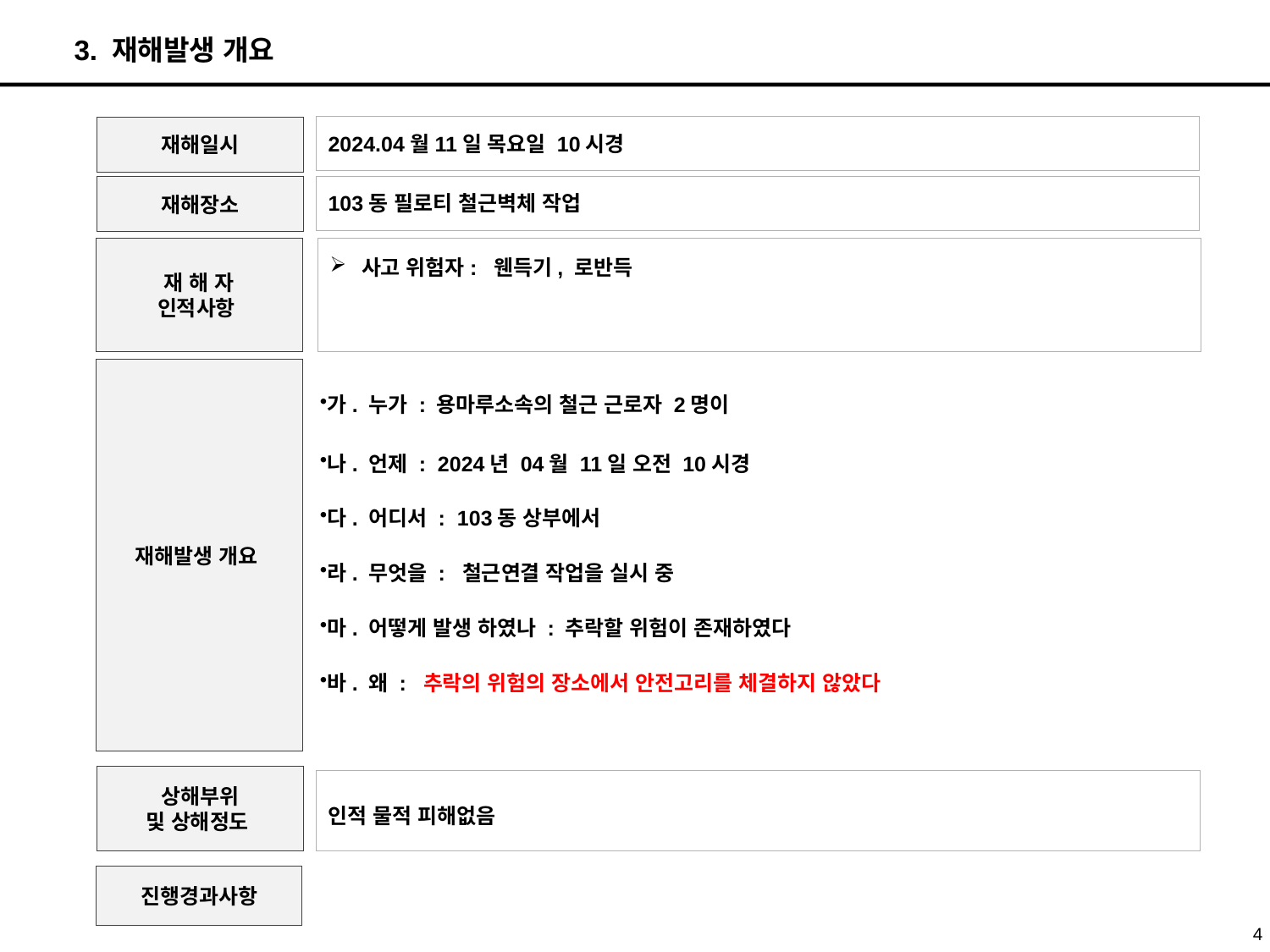

3. 재해발생 개요
2024.04월11일 목요일 10시경
재해일시
103동 필로티 철근벽체 작업
재해장소
사고 위험자:  웬득기, 로반득
재 해 자
인적사항
재해발생 개요
가. 누가 : 용마루소속의 철근 근로자 2명이

나. 언제 :  2024년 04월 11일 오전 10시경
다. 어디서 :  103동 상부에서
라. 무엇을 :  철근연결 작업을 실시 중
마. 어떻게 발생 하였나 : 추락할 위험이 존재하였다
바. 왜 :  추락의 위험의 장소에서 안전고리를 체결하지 않았다

상해부위
및 상해정도
인적 물적 피해없음
진행경과사항
4